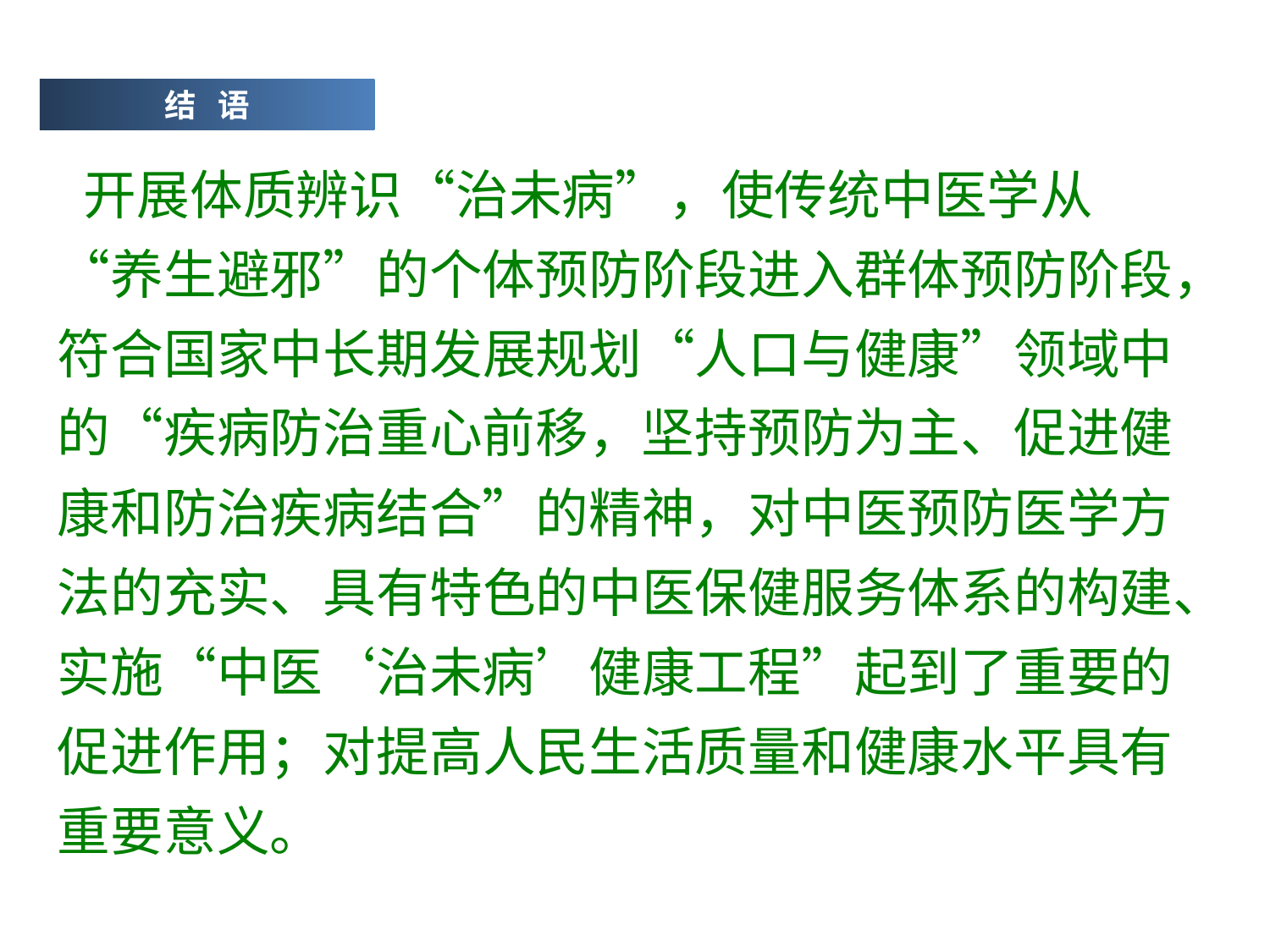

结   语
     开展体质辨识“治未病”，使传统中医学从“养生避邪”的个体预防阶段进入群体预防阶段，符合国家中长期发展规划“人口与健康”领域中的“疾病防治重心前移，坚持预防为主、促进健康和防治疾病结合”的精神，对中医预防医学方法的充实、具有特色的中医保健服务体系的构建、实施“中医‘治未病’健康工程”起到了重要的促进作用；对提高人民生活质量和健康水平具有重要意义。